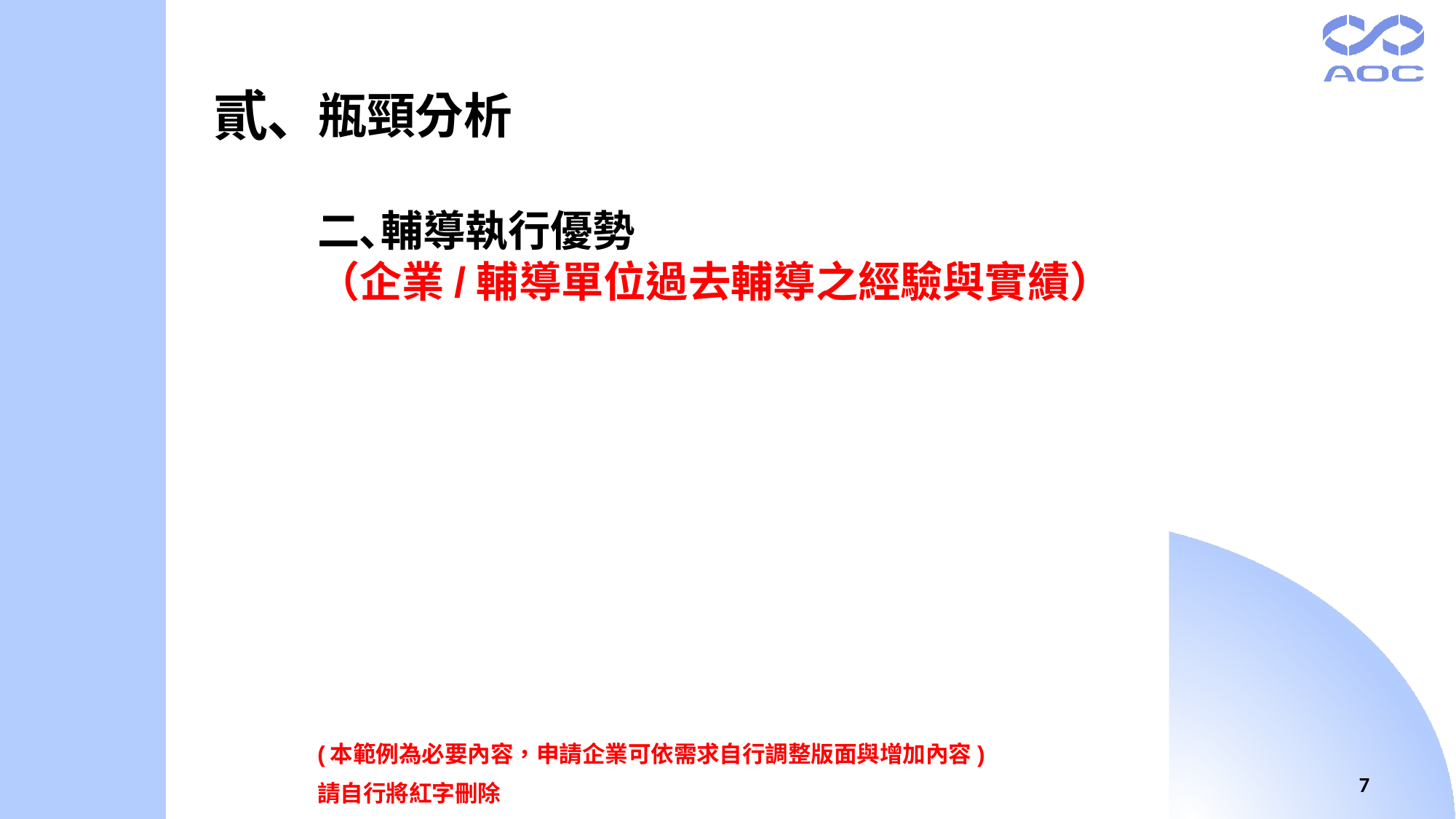

貳､
瓶頸分析
二､輔導執行優勢
（企業/輔導單位過去輔導之經驗與實績）
(本範例為必要內容，申請企業可依需求自行調整版面與增加內容)
請自行將紅字刪除